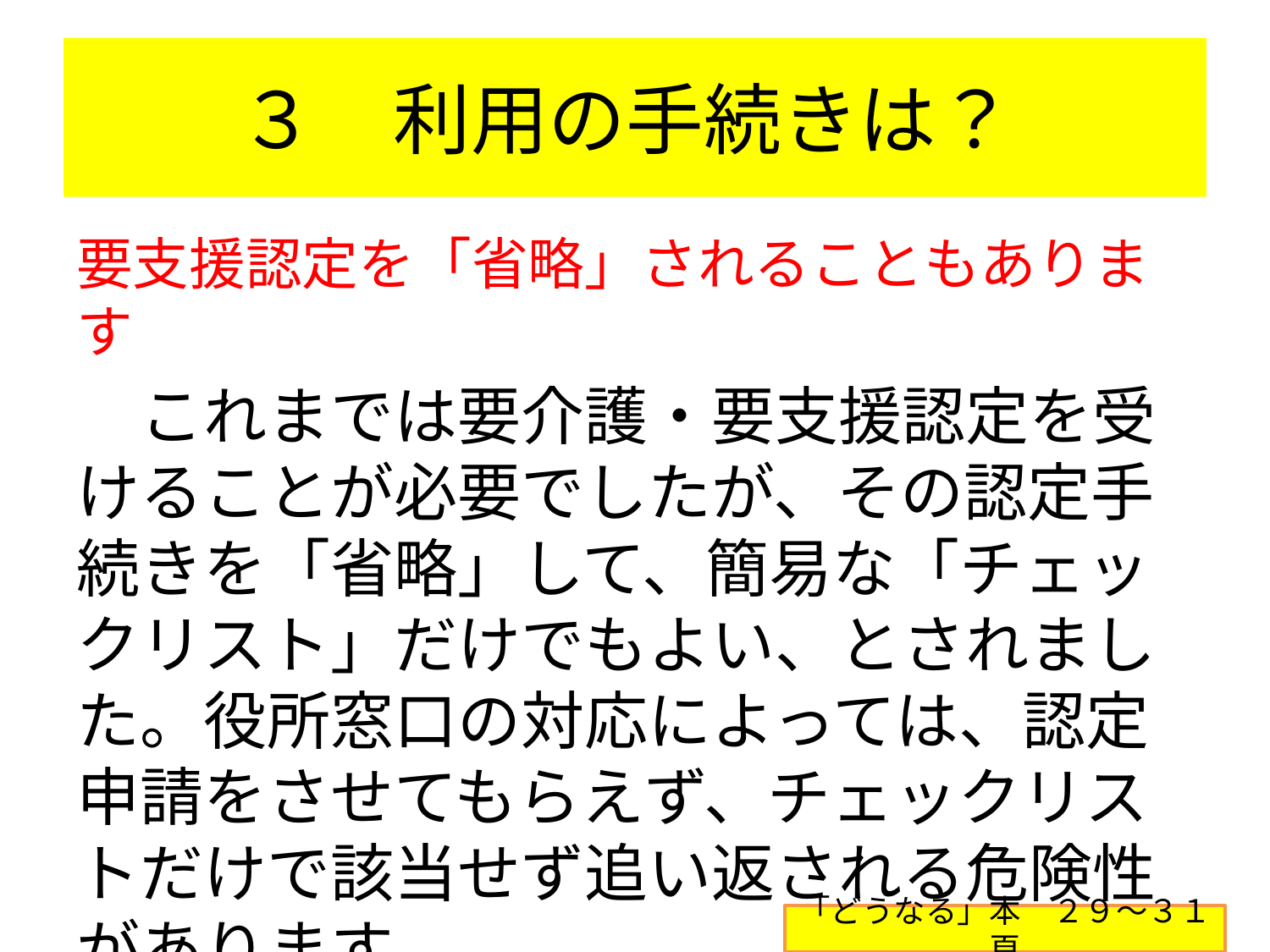

# ３　利用の手続きは？
要支援認定を「省略」されることもあります
　これまでは要介護・要支援認定を受けることが必要でしたが、その認定手続きを「省略」して、簡易な「チェックリスト」だけでもよい、とされました。役所窓口の対応によっては、認定申請をさせてもらえず、チェックリストだけで該当せず追い返される危険性があります。

「どうなる」本　２９～３１頁